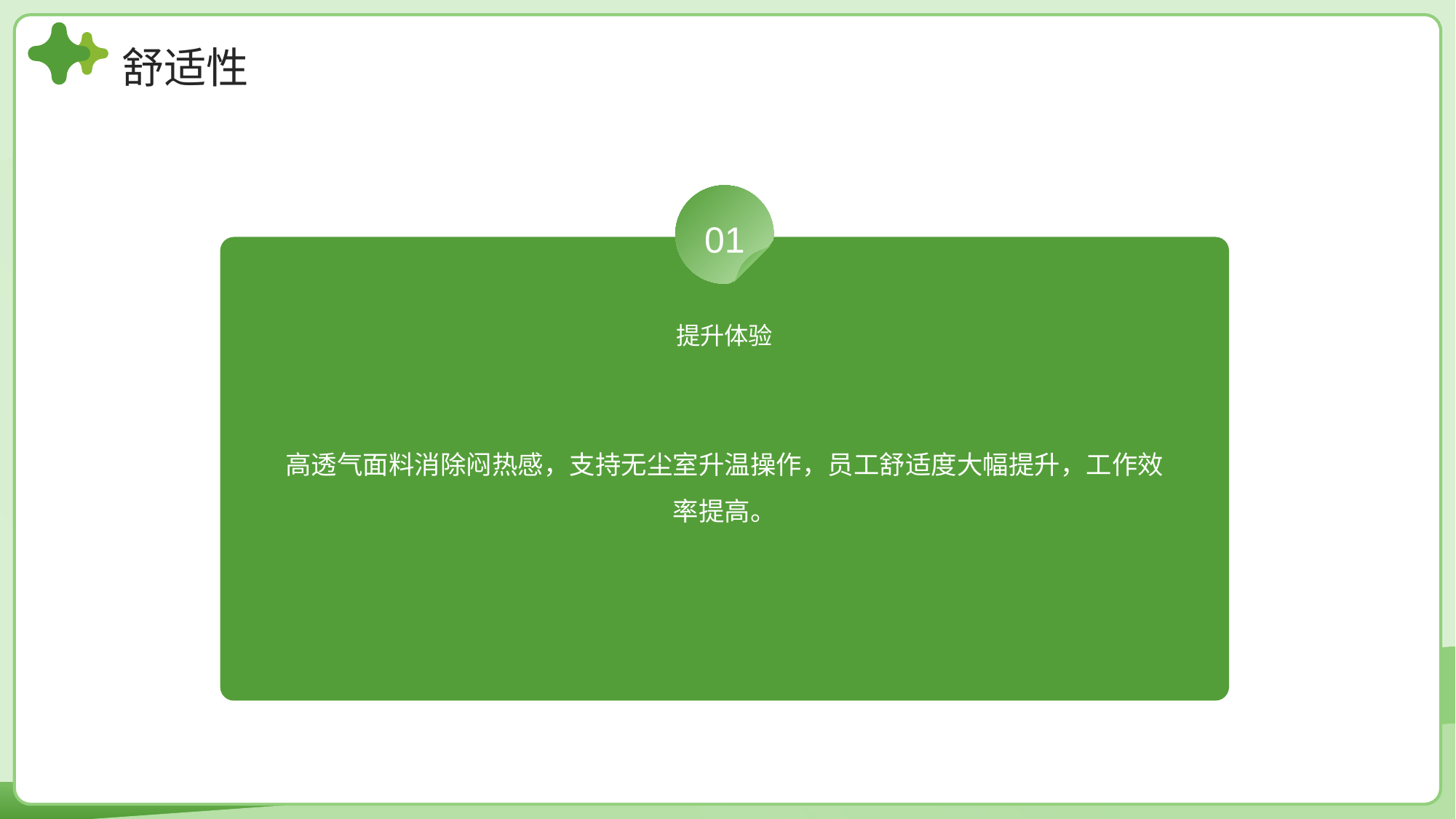

舒适性

01

提升体验
高透气面料消除闷热感，支持无尘室升温操作，员工舒适度大幅提升，工作效率提高。